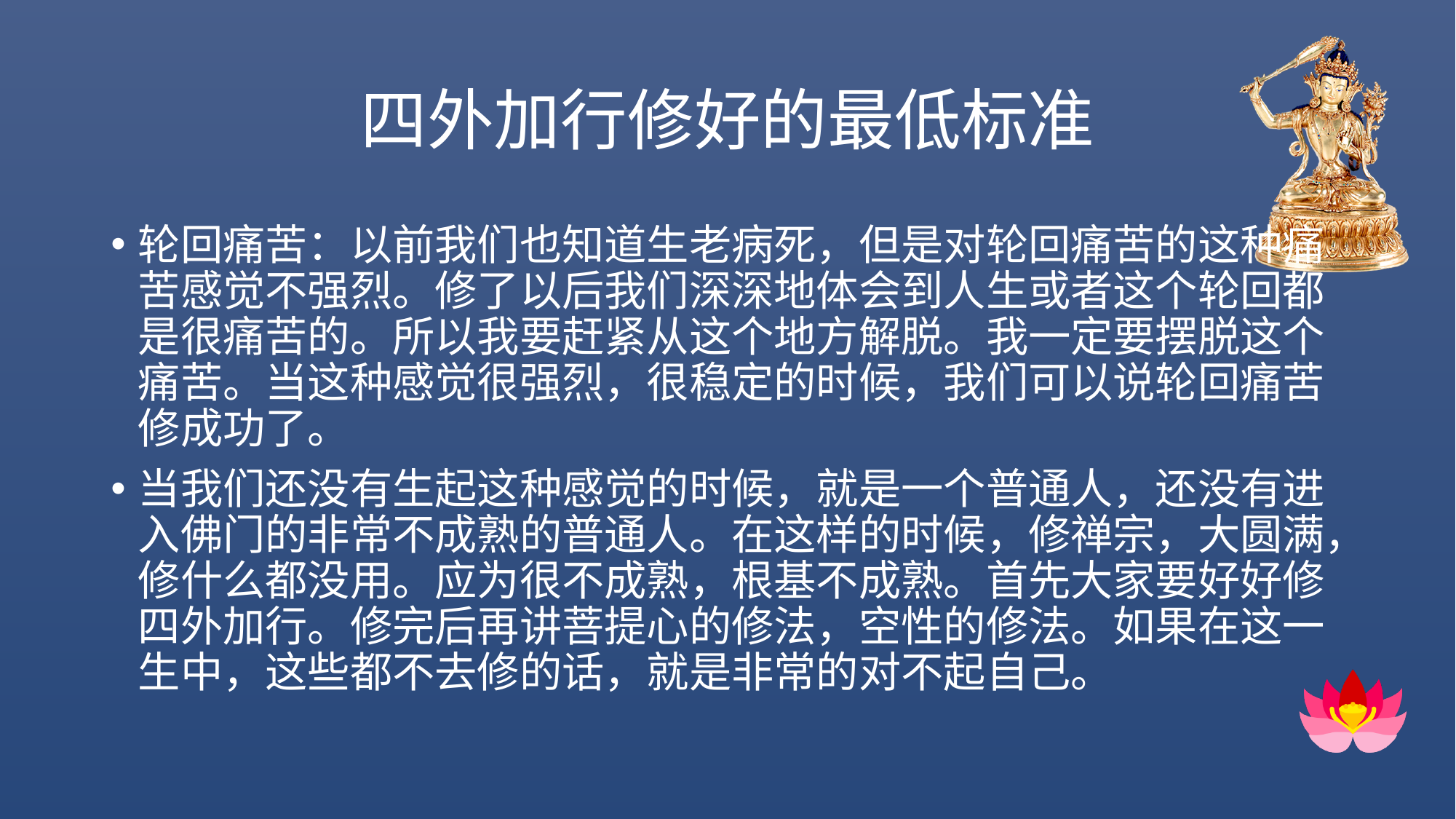

# 四外加行修好的最低标准
轮回痛苦：以前我们也知道生老病死，但是对轮回痛苦的这种痛苦感觉不强烈。修了以后我们深深地体会到人生或者这个轮回都是很痛苦的。所以我要赶紧从这个地方解脱。我一定要摆脱这个痛苦。当这种感觉很强烈，很稳定的时候，我们可以说轮回痛苦修成功了。
当我们还没有生起这种感觉的时候，就是一个普通人，还没有进入佛门的非常不成熟的普通人。在这样的时候，修禅宗，大圆满，修什么都没用。应为很不成熟，根基不成熟。首先大家要好好修四外加行。修完后再讲菩提心的修法，空性的修法。如果在这一生中，这些都不去修的话，就是非常的对不起自己。